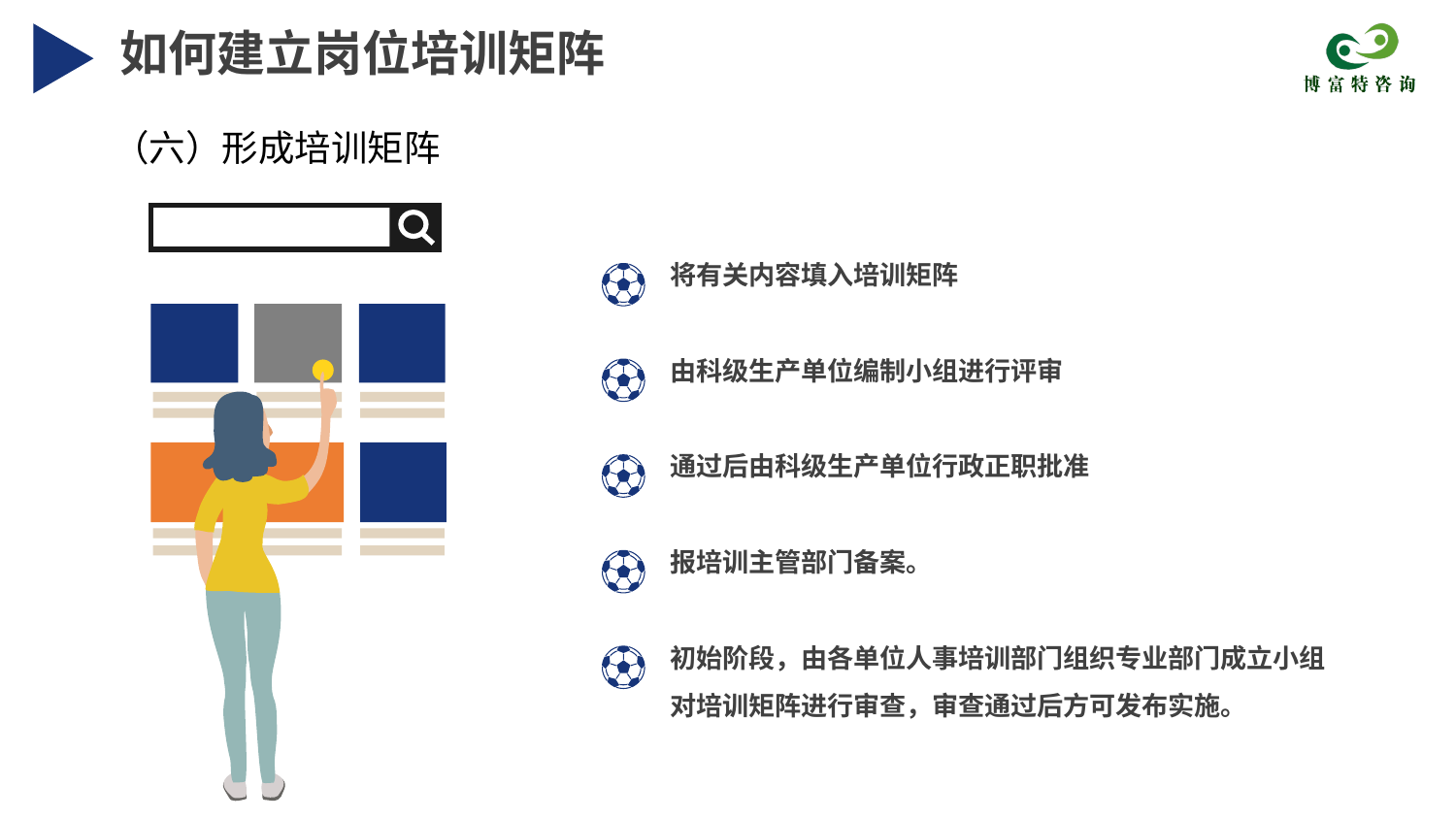

如何建立岗位培训矩阵
（六）形成培训矩阵

将有关内容填入培训矩阵

由科级生产单位编制小组进行评审

通过后由科级生产单位行政正职批准

报培训主管部门备案。

初始阶段，由各单位人事培训部门组织专业部门成立小组对培训矩阵进行审查，审查通过后方可发布实施。